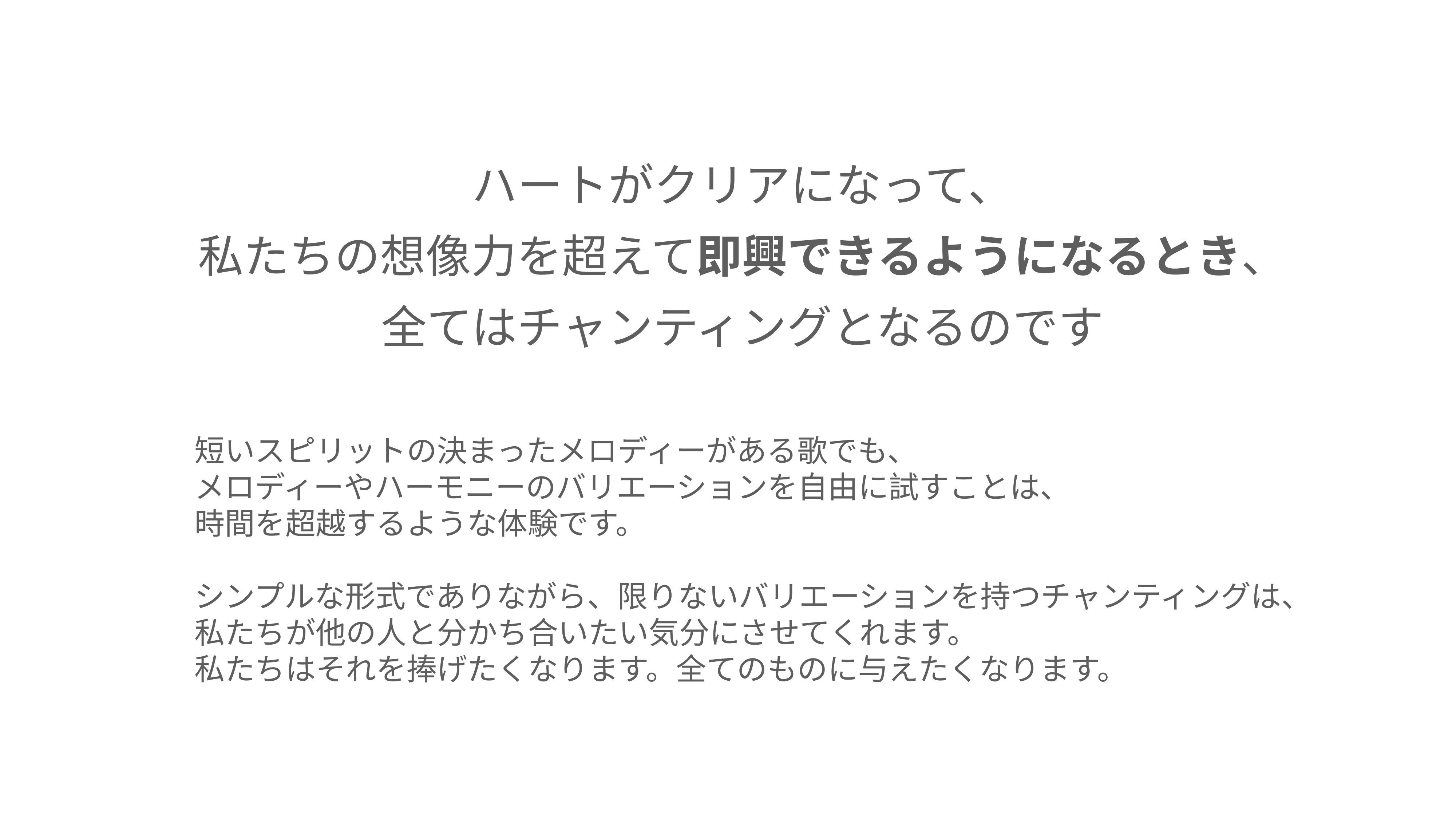

ハートがクリアになって、
私たちの想像力を超えて即興できるようになるとき、
全てはチャンティングとなるのです
短いスピリットの決まったメロディーがある歌でも、
メロディーやハーモニーのバリエーションを自由に試すことは、
時間を超越するような体験です。

シンプルな形式でありながら、限りないバリエーションを持つチャンティングは、
私たちが他の人と分かち合いたい気分にさせてくれます。
私たちはそれを捧げたくなります。全てのものに与えたくなります。